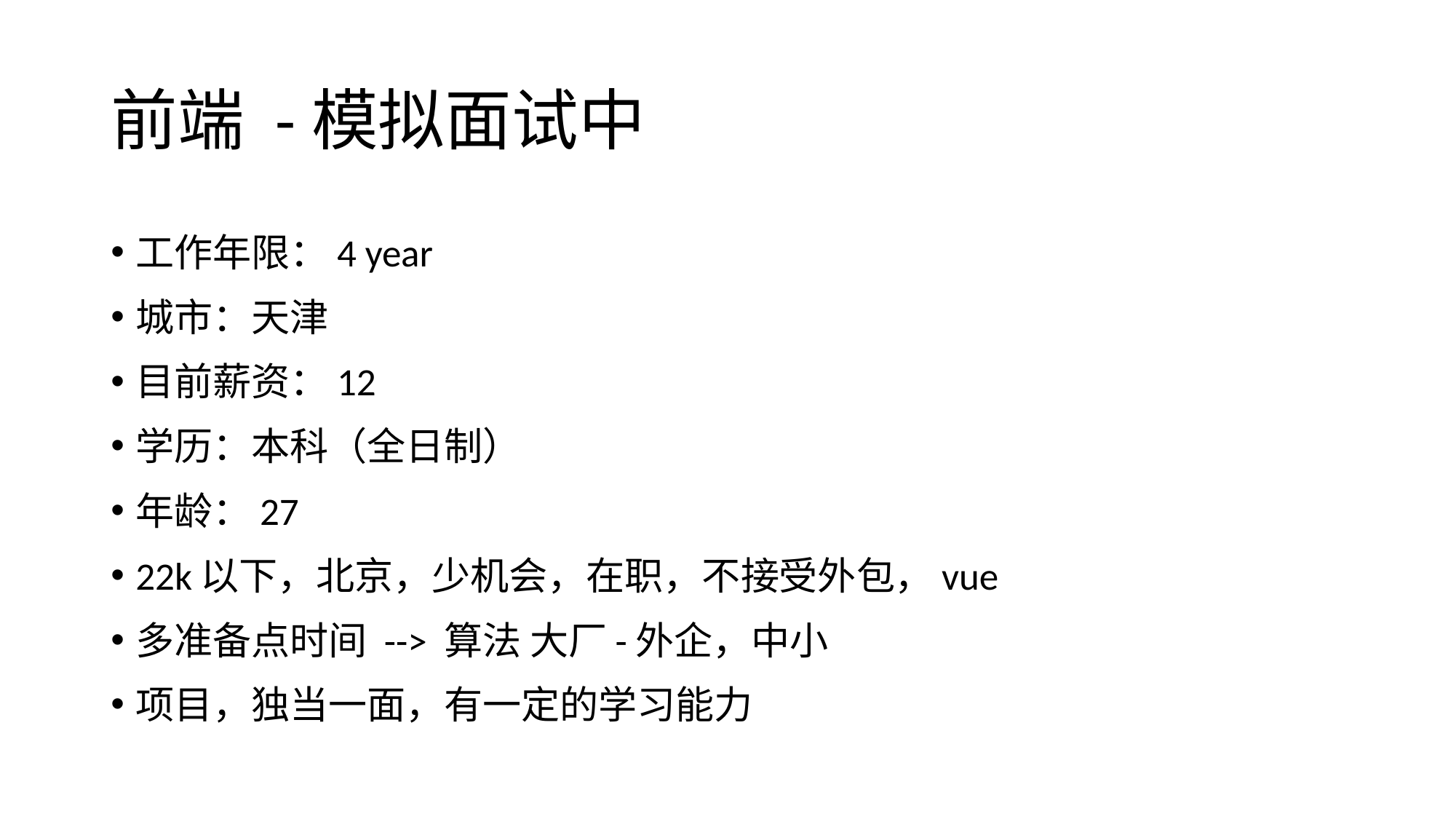

# 前端 -模拟面试中
工作年限：4 year
城市：天津
目前薪资：12
学历：本科（全日制）
年龄：27
22k以下，北京，少机会，在职，不接受外包，vue
多准备点时间 --> 算法 大厂-外企，中小
项目，独当一面，有一定的学习能力